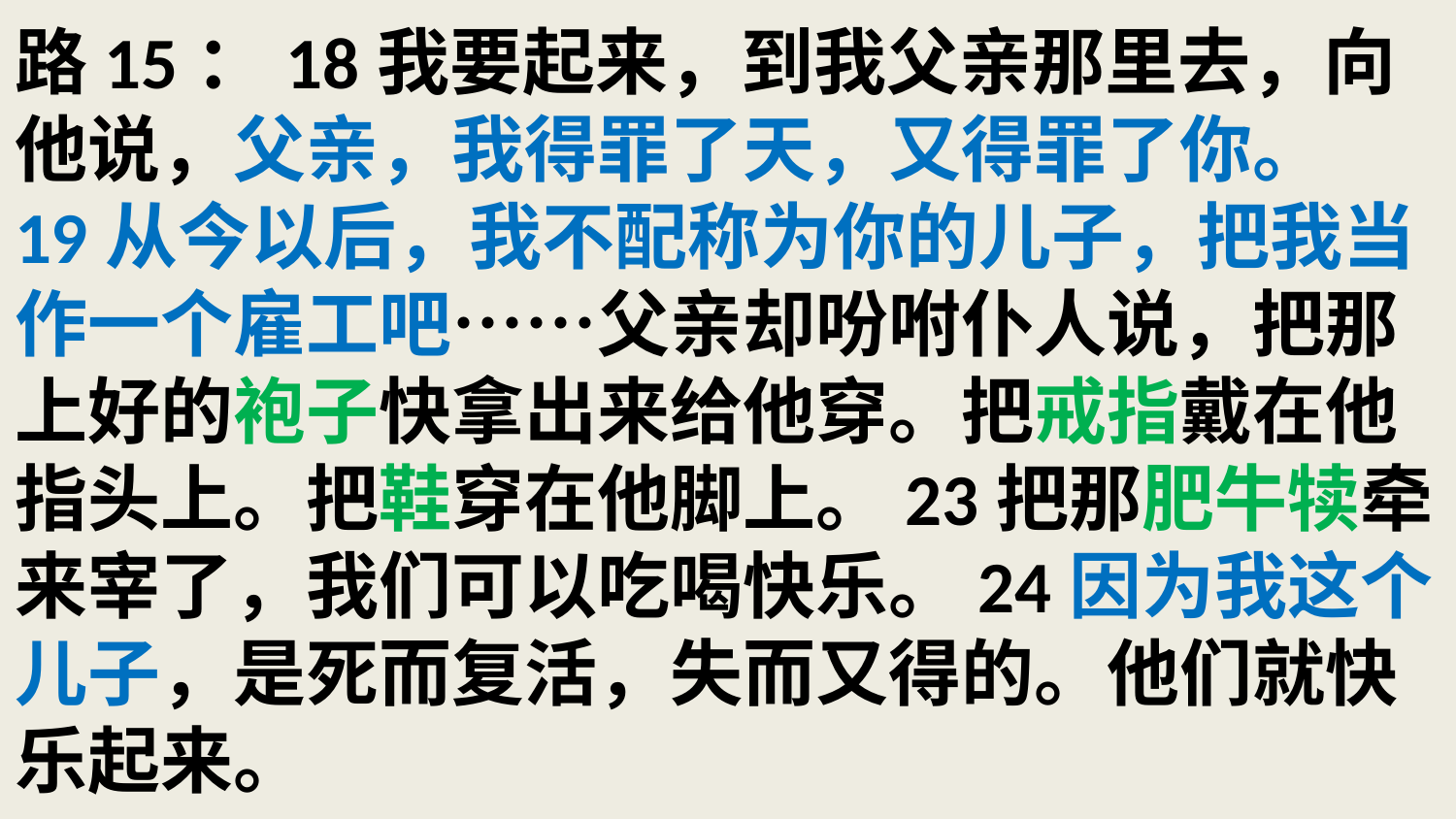

# 路15：18我要起来，到我父亲那里去，向他说，父亲，我得罪了天，又得罪了你。 19从今以后，我不配称为你的儿子，把我当作一个雇工吧……父亲却吩咐仆人说，把那上好的袍子快拿出来给他穿。把戒指戴在他指头上。把鞋穿在他脚上。23把那肥牛犊牵来宰了，我们可以吃喝快乐。24因为我这个儿子，是死而复活，失而又得的。他们就快乐起来。